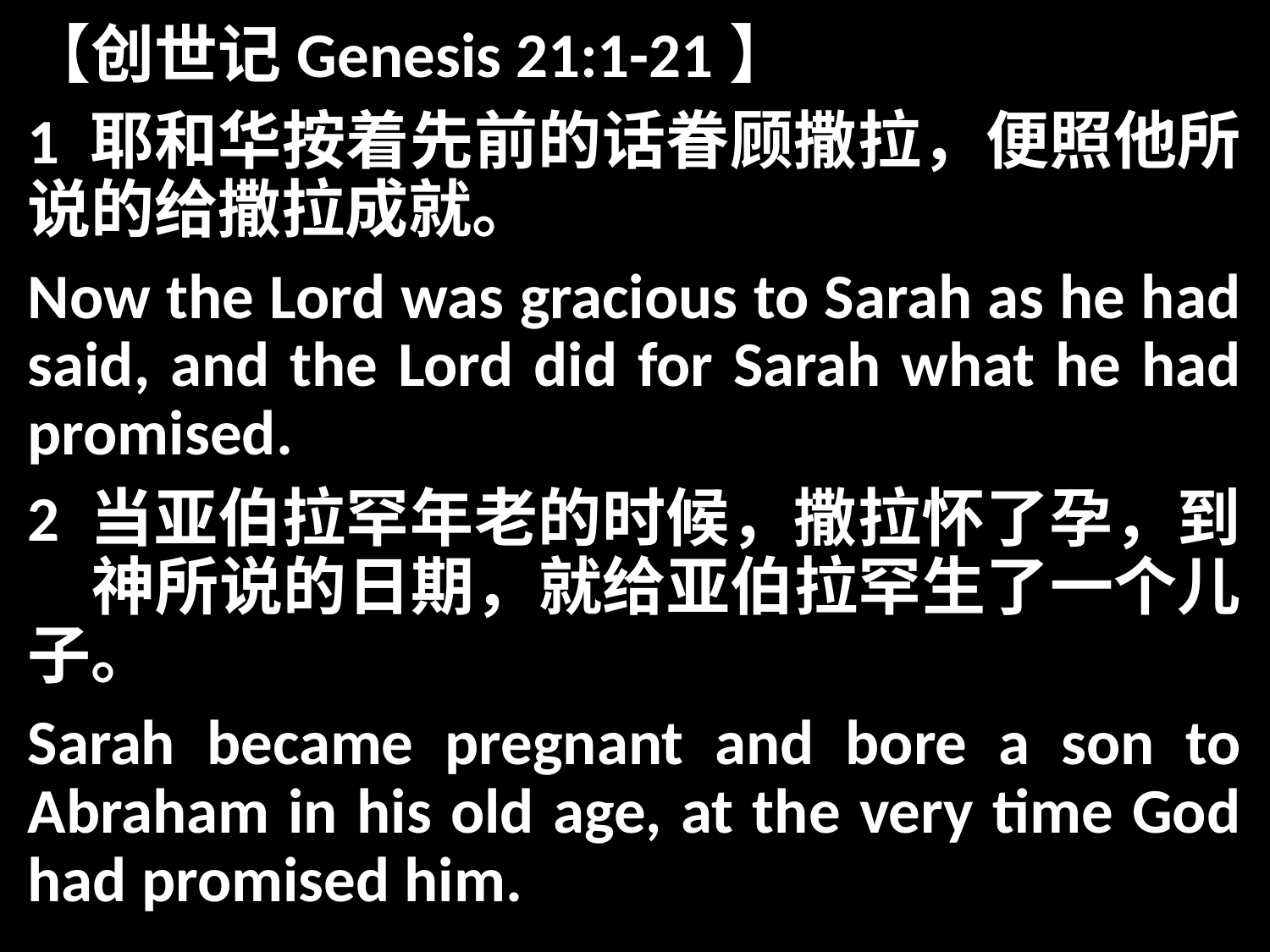

【创世记Genesis 21:1-21】
1 耶和华按着先前的话眷顾撒拉，便照他所说的给撒拉成就。
Now the Lord was gracious to Sarah as he had said, and the Lord did for Sarah what he had promised.
2 当亚伯拉罕年老的时候，撒拉怀了孕，到　神所说的日期，就给亚伯拉罕生了一个儿子。
Sarah became pregnant and bore a son to Abraham in his old age, at the very time God had promised him.